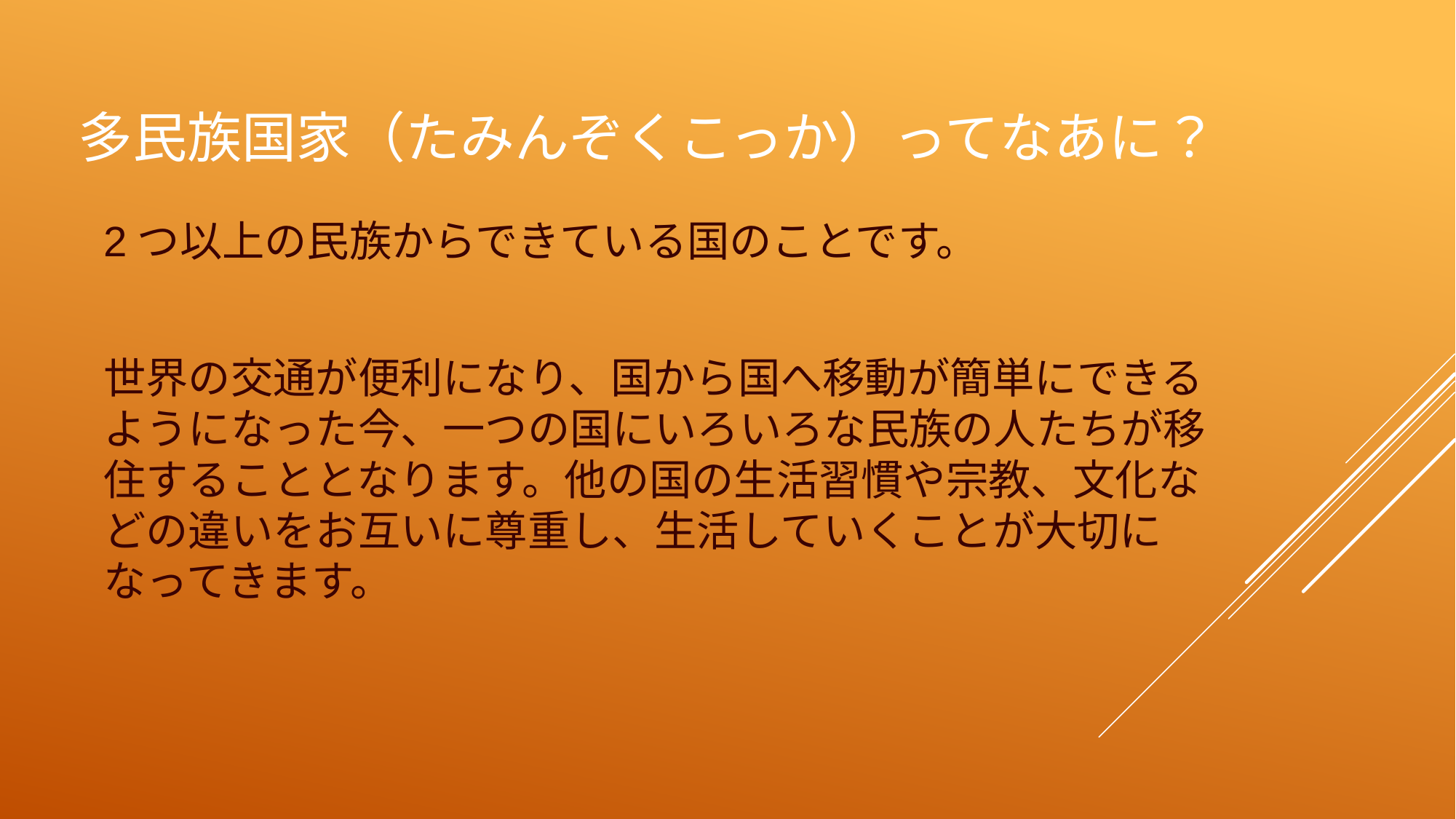

# 多民族国家（たみんぞくこっか）ってなあに？
2つ以上の民族からできている国のことです。

世界の交通が便利になり、国から国へ移動が簡単にできるようになった今、一つの国にいろいろな民族の人たちが移住することとなります。他の国の生活習慣や宗教、文化などの違いをお互いに尊重し、生活していくことが大切になってきます。